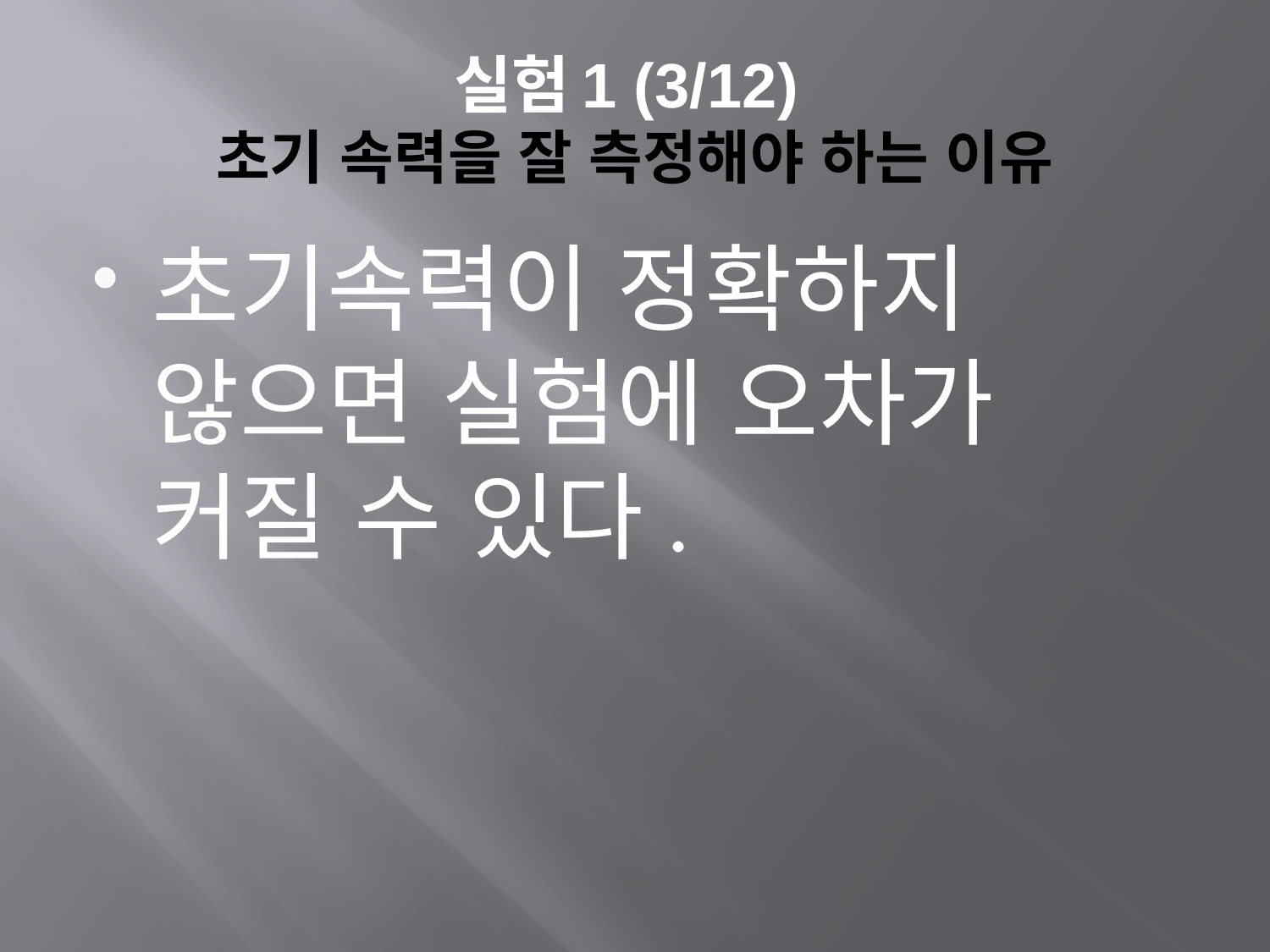

# 실험1 (3/12) 초기 속력을 잘 측정해야 하는 이유
초기속력이 정확하지 않으면 실험에 오차가 커질 수 있다.